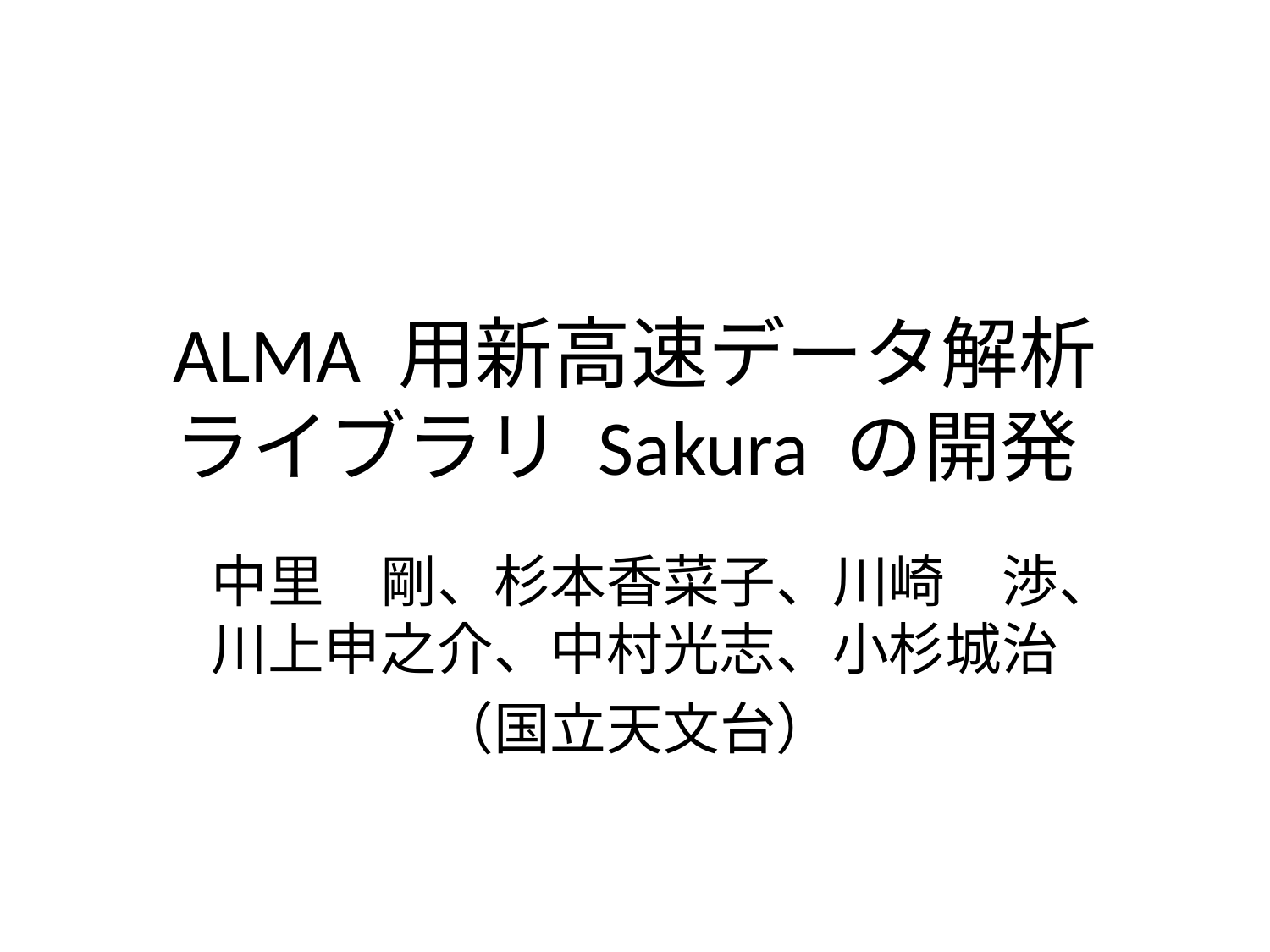

# ALMA 用新高速データ解析 ライブラリ Sakura の開発
中里　剛、杉本香菜子、川崎　渉、川上申之介、中村光志、小杉城治
（国立天文台）